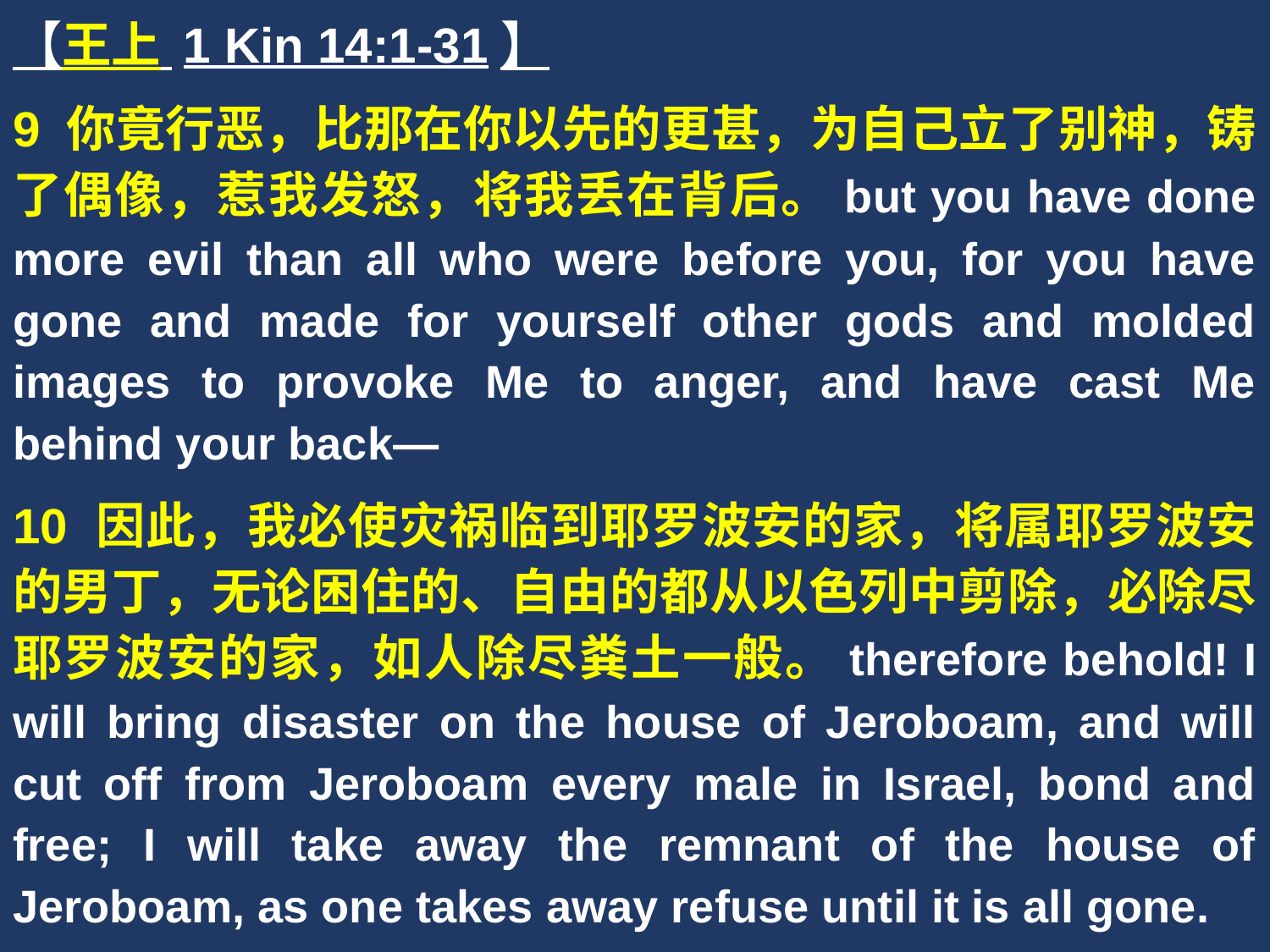

【王上 1 Kin 14:1-31】
9 你竟行恶，比那在你以先的更甚，为自己立了别神，铸了偶像，惹我发怒，将我丢在背后。but you have done more evil than all who were before you, for you have gone and made for yourself other gods and molded images to provoke Me to anger, and have cast Me behind your back—
10 因此，我必使灾祸临到耶罗波安的家，将属耶罗波安的男丁，无论困住的、自由的都从以色列中剪除，必除尽耶罗波安的家，如人除尽粪土一般。therefore behold! I will bring disaster on the house of Jeroboam, and will cut off from Jeroboam every male in Israel, bond and free; I will take away the remnant of the house of Jeroboam, as one takes away refuse until it is all gone.